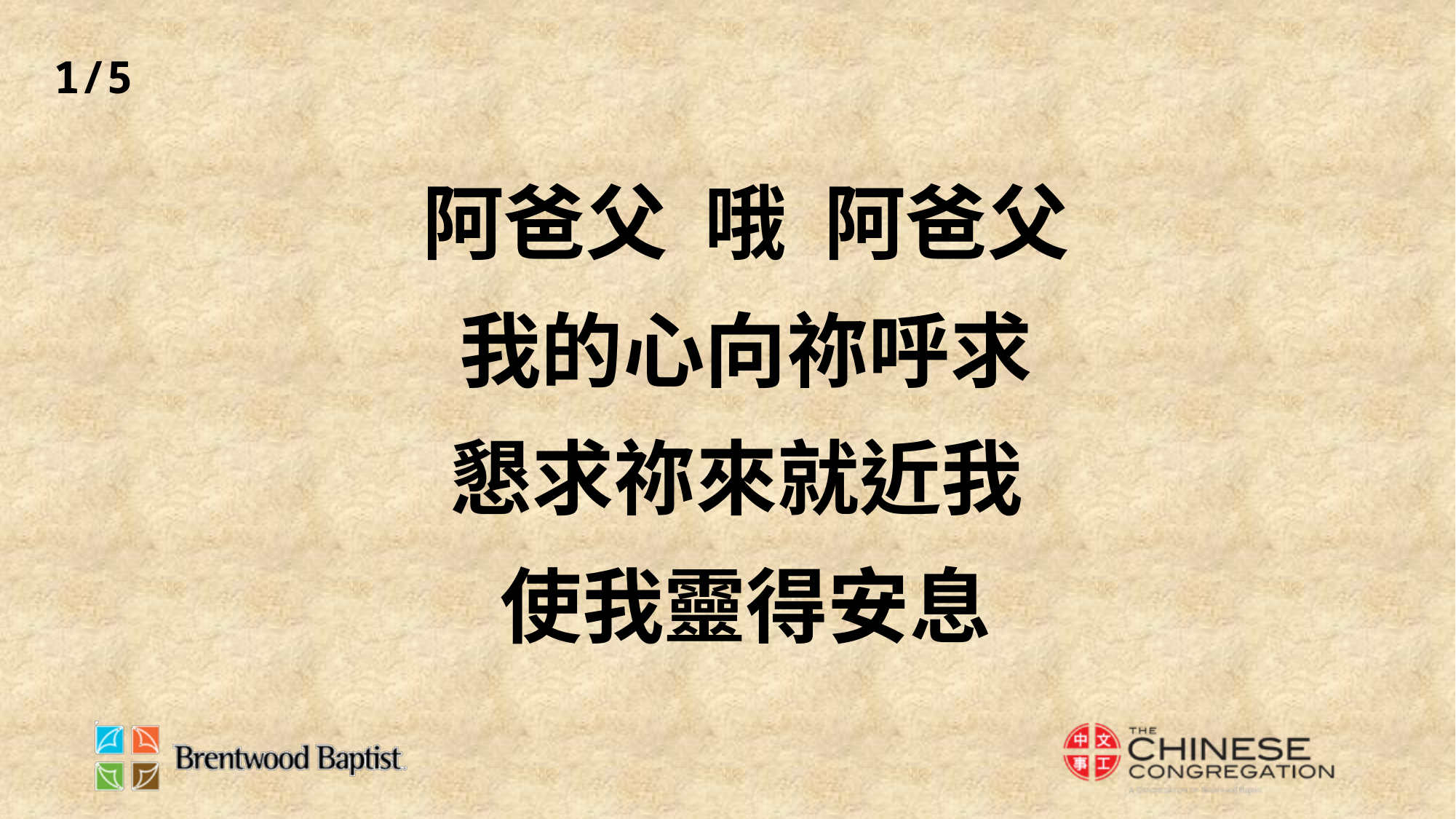

1/5
阿爸父  哦  阿爸父
我的心向祢呼求
懇求祢來就近我
使我靈得安息